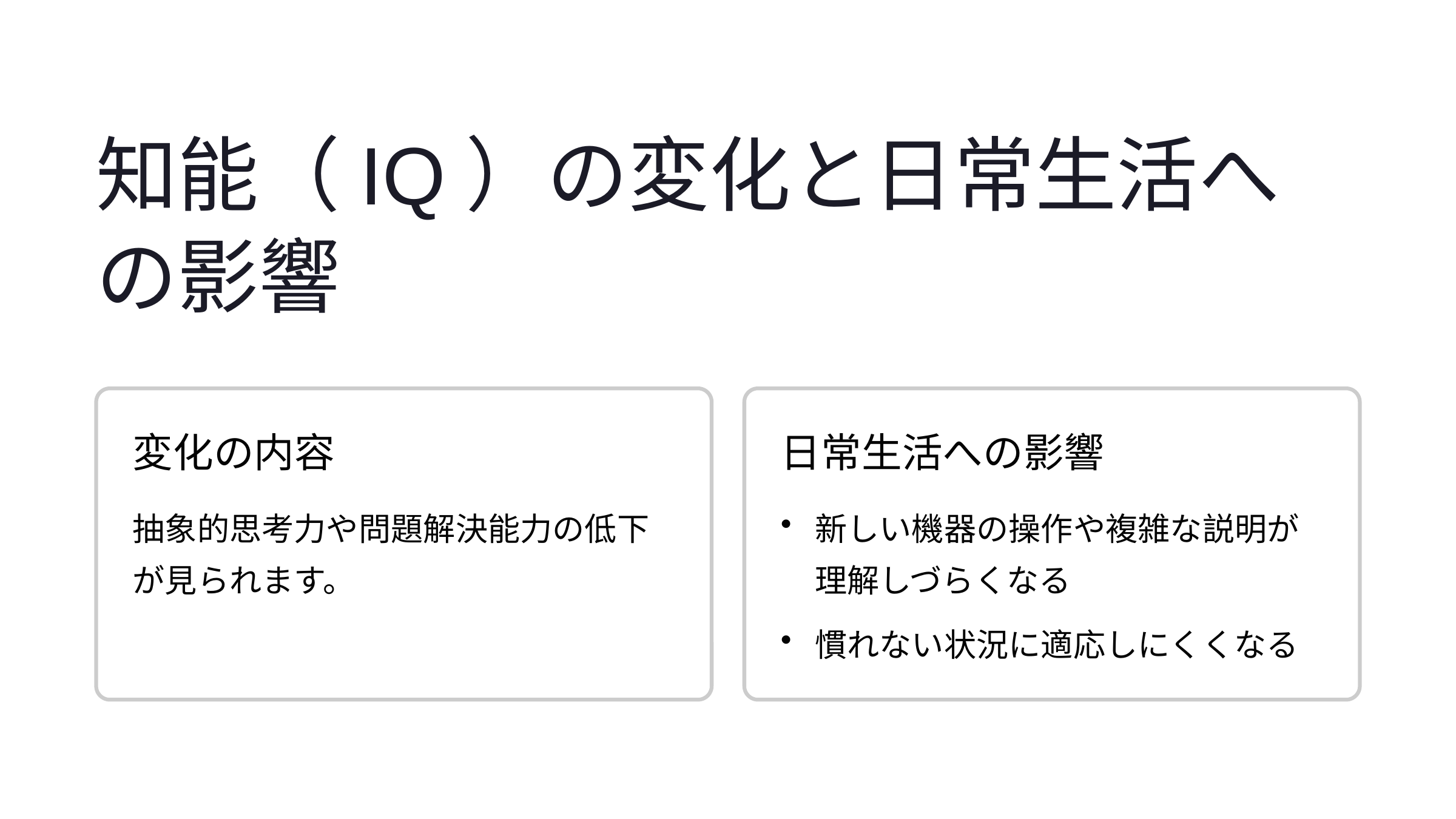

知能（IQ）の変化と日常生活への影響

変化の内容
日常生活への影響
抽象的思考力や問題解決能力の低下が見られます。
新しい機器の操作や複雑な説明が理解しづらくなる
慣れない状況に適応しにくくなる